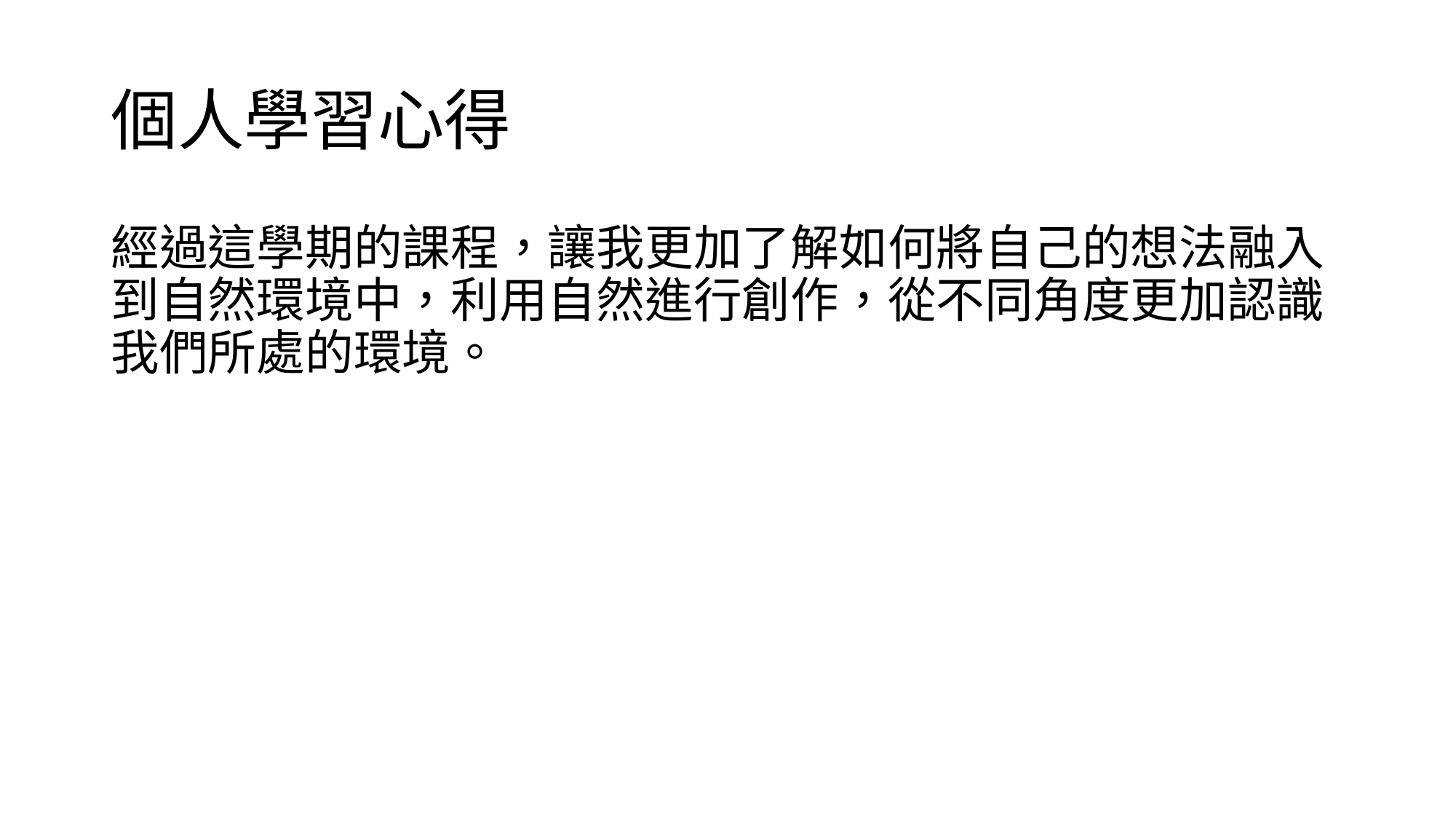

# 個人學習心得
經過這學期的課程，讓我更加了解如何將自己的想法融入到自然環境中，利用自然進行創作，從不同角度更加認識我們所處的環境。